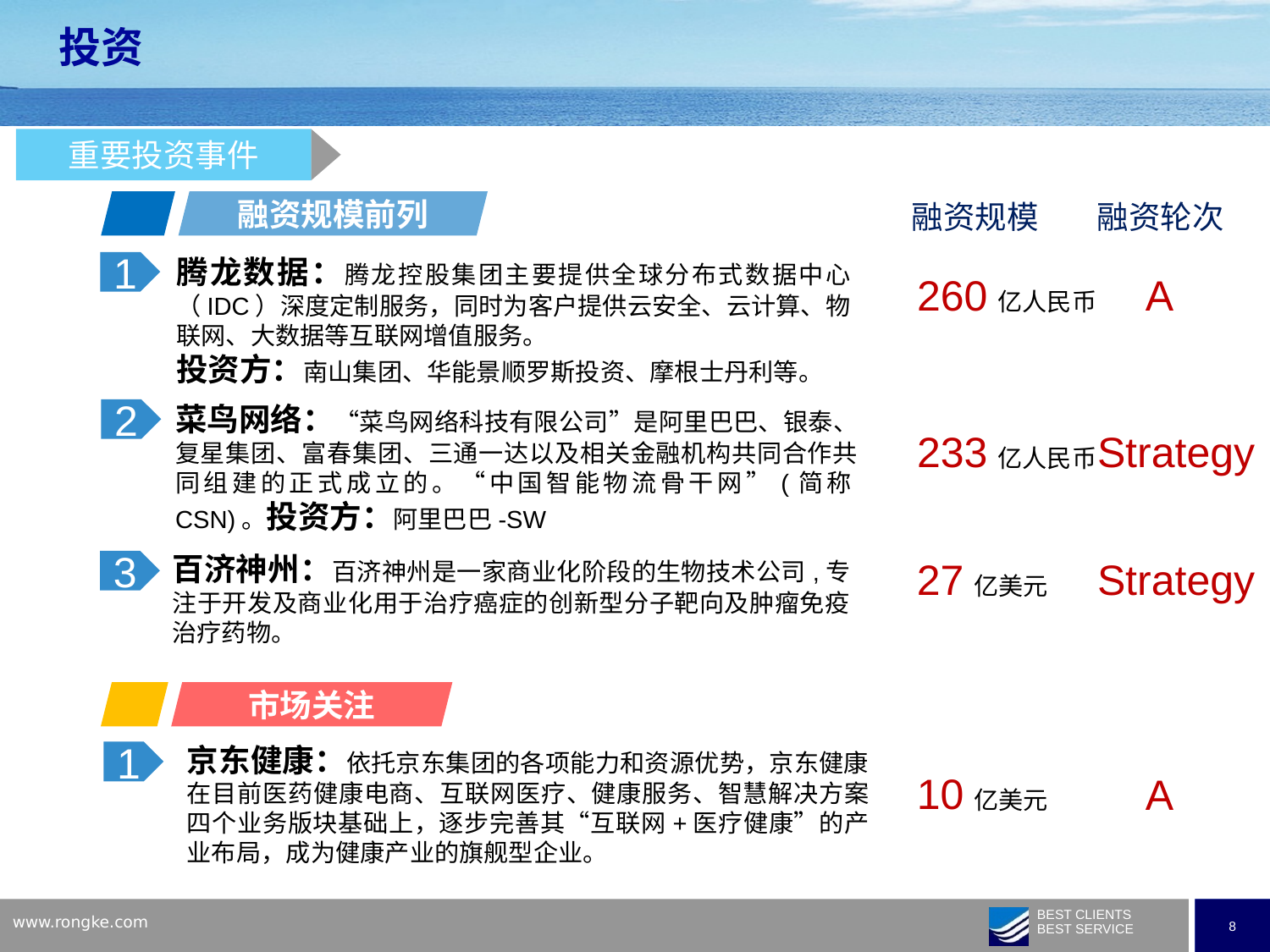

投资
重要投资事件

融资规模前列
融资规模
融资轮次
腾龙数据：腾龙控股集团主要提供全球分布式数据中心（IDC）深度定制服务，同时为客户提供云安全、云计算、物联网、大数据等互联网增值服务。
投资方：南山集团、华能景顺罗斯投资、摩根士丹利等。
1
A
260亿人民币
菜鸟网络：“菜鸟网络科技有限公司”是阿里巴巴、银泰、复星集团、富春集团、三通一达以及相关金融机构共同合作共同组建的正式成立的。“中国智能物流骨干网”(简称CSN)。投资方：阿里巴巴-SW
2
Strategy
233亿人民币
百济神州：百济神州是一家商业化阶段的生物技术公司,专注于开发及商业化用于治疗癌症的创新型分子靶向及肿瘤免疫治疗药物。
Strategy
27亿美元
3

市场关注
京东健康：依托京东集团的各项能力和资源优势，京东健康在目前医药健康电商、互联网医疗、健康服务、智慧解决方案四个业务版块基础上，逐步完善其“互联网+医疗健康”的产业布局，成为健康产业的旗舰型企业。
1
10亿美元
A